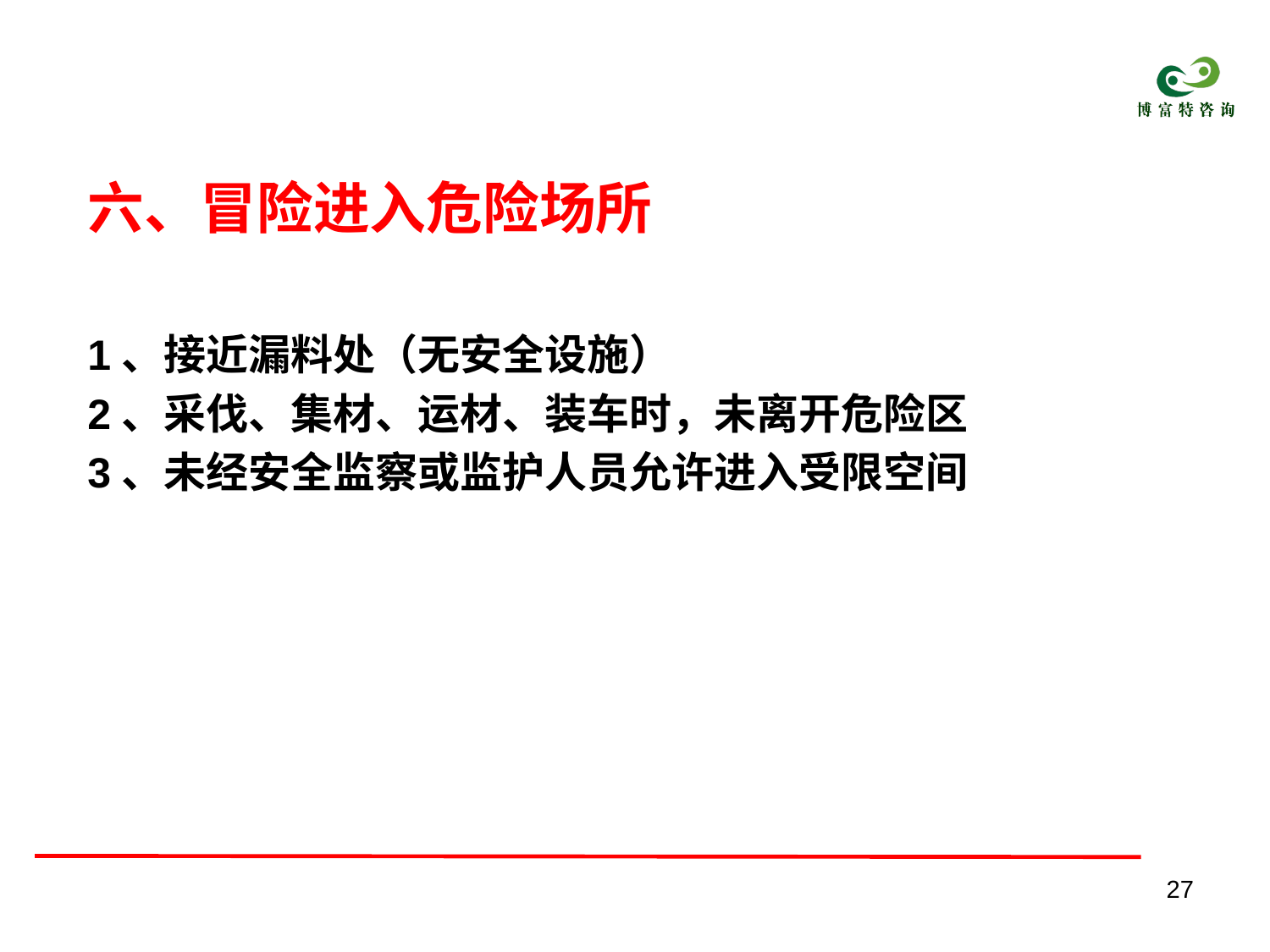

#
六、冒险进入危险场所

1、接近漏料处（无安全设施）
2、采伐、集材、运材、装车时，未离开危险区
3、未经安全监察或监护人员允许进入受限空间